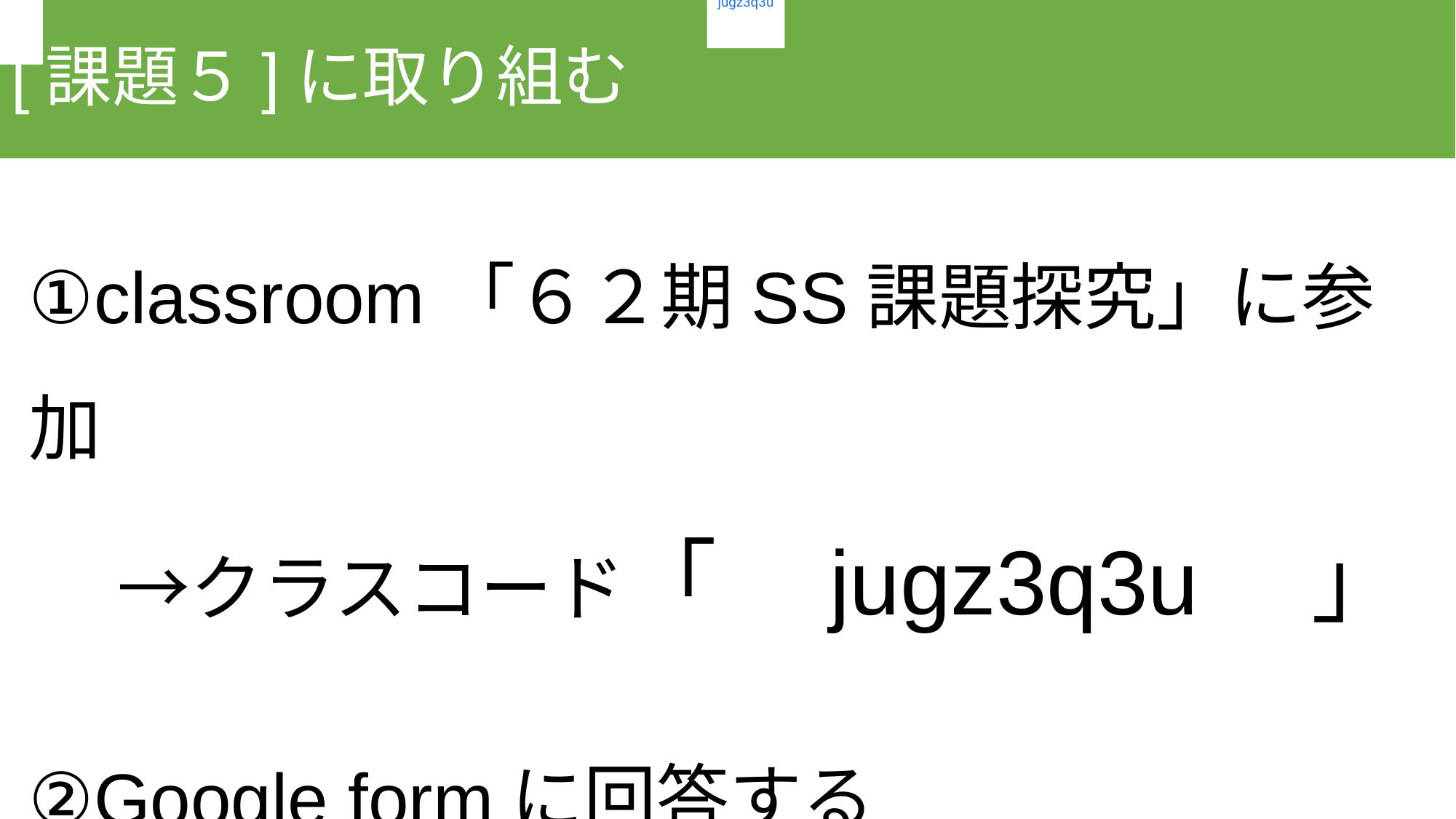

# [課題５]に取り組む
jugz3q3u

表示

①classroom「６２期SS課題探究」に参加
　 →クラスコード「　jugz3q3u　」

②Google formに回答する